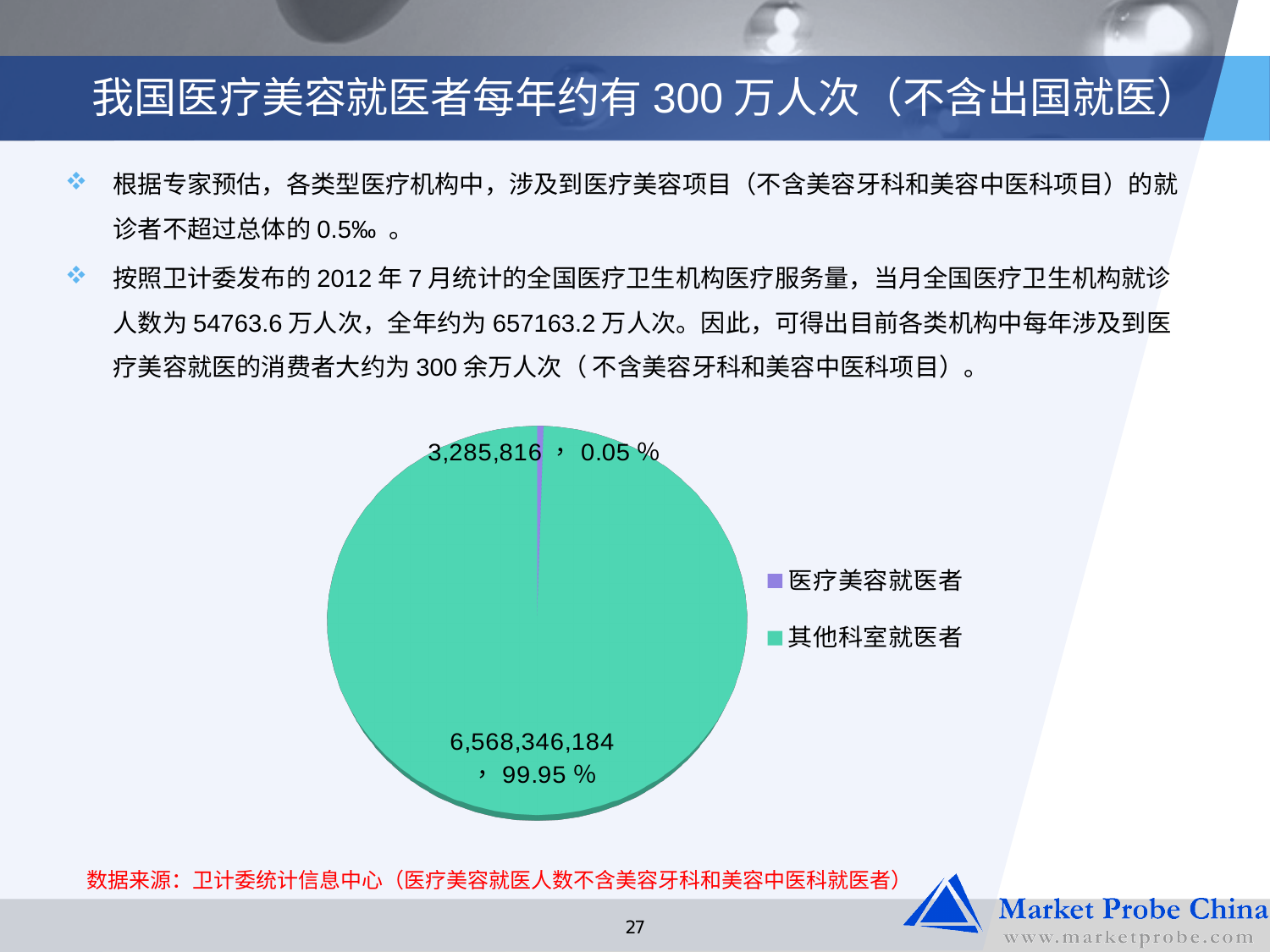

# 我国医疗美容就医者每年约有300万人次（不含出国就医）
根据专家预估，各类型医疗机构中，涉及到医疗美容项目（不含美容牙科和美容中医科项目）的就诊者不超过总体的0.5‰ 。
按照卫计委发布的2012年7月统计的全国医疗卫生机构医疗服务量，当月全国医疗卫生机构就诊人数为54763.6万人次，全年约为657163.2万人次。因此，可得出目前各类机构中每年涉及到医疗美容就医的消费者大约为300余万人次（ 不含美容牙科和美容中医科项目）。

[unsupported chart]

数据来源：卫计委统计信息中心（医疗美容就医人数不含美容牙科和美容中医科就医者）
27